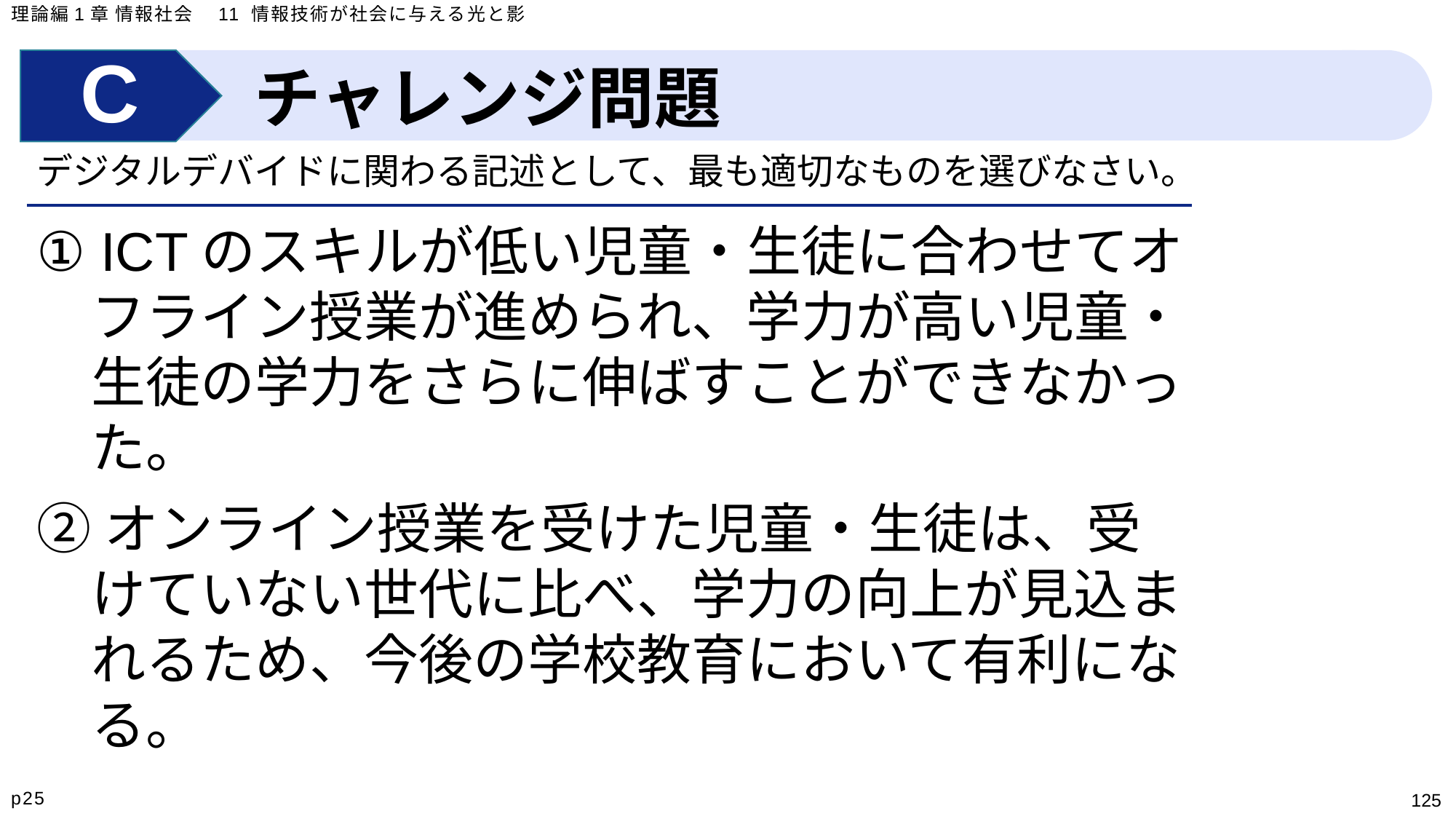

理論編1章 情報社会　11 情報技術が社会に与える光と影
チャレンジ問題
デジタルデバイドに関わる記述として、最も適切なものを選びなさい。
① ICTのスキルが低い児童・生徒に合わせてオフライン授業が進められ、学力が高い児童・生徒の学力をさらに伸ばすことができなかった。
②オンライン授業を受けた児童・生徒は、受けていない世代に比べ、学力の向上が見込まれるため、今後の学校教育において有利になる。

p25
125